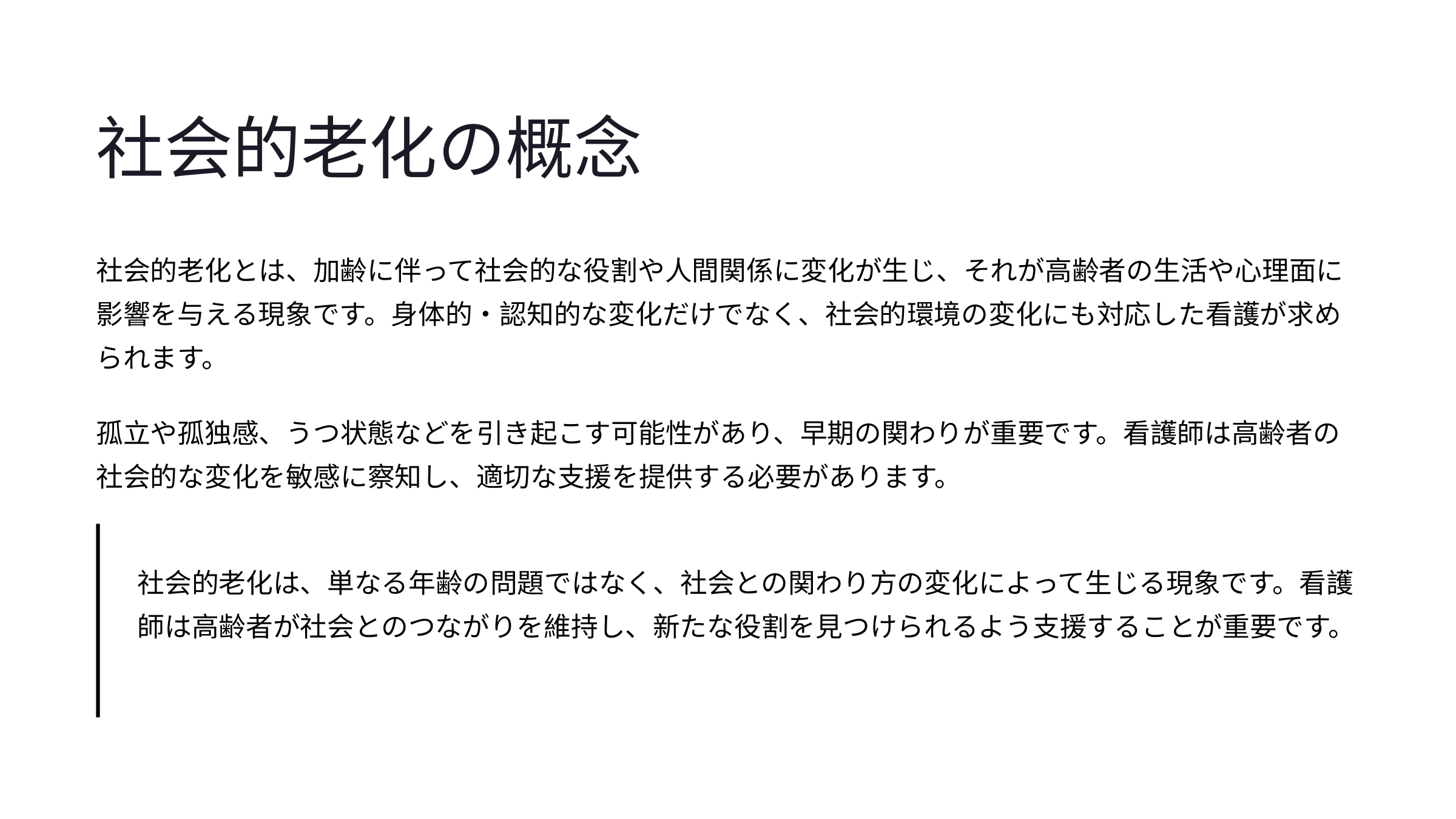

社会的老化の概念
社会的老化とは、加齢に伴って社会的な役割や人間関係に変化が生じ、それが高齢者の生活や心理面に影響を与える現象です。身体的・認知的な変化だけでなく、社会的環境の変化にも対応した看護が求められます。
孤立や孤独感、うつ状態などを引き起こす可能性があり、早期の関わりが重要です。看護師は高齢者の社会的な変化を敏感に察知し、適切な支援を提供する必要があります。

社会的老化は、単なる年齢の問題ではなく、社会との関わり方の変化によって生じる現象です。看護師は高齢者が社会とのつながりを維持し、新たな役割を見つけられるよう支援することが重要です。